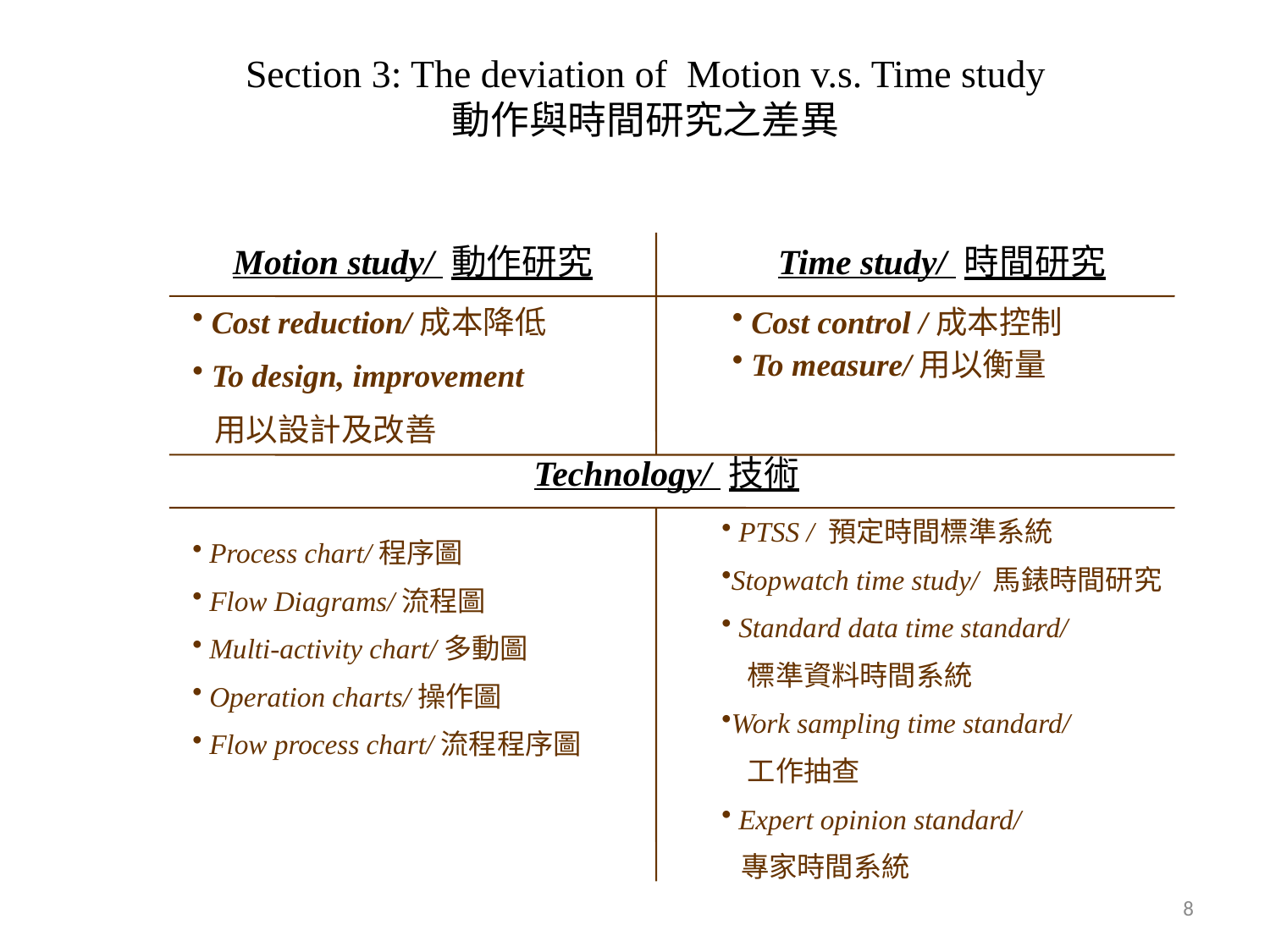

# Section 3: The deviation of  Motion v.s. Time study 動作與時間研究之差異

Motion study/ 動作研究

Time study/ 時間研究

 Cost reduction/成本降低
 Cost control /成本控制
 To measure/用以衡量
 To design, improvement
  用以設計及改善
Technology/ 技術

 PTSS / 預定時間標準系統
Stopwatch time study/ 馬錶時間研究
 Standard data time standard/
   標準資料時間系統
Work sampling time standard/
   工作抽查
 Expert opinion standard/
  專家時間系統
 Process chart/程序圖
 Flow Diagrams/流程圖
 Multi-activity chart/多動圖
 Operation charts/操作圖
 Flow process chart/流程程序圖

8